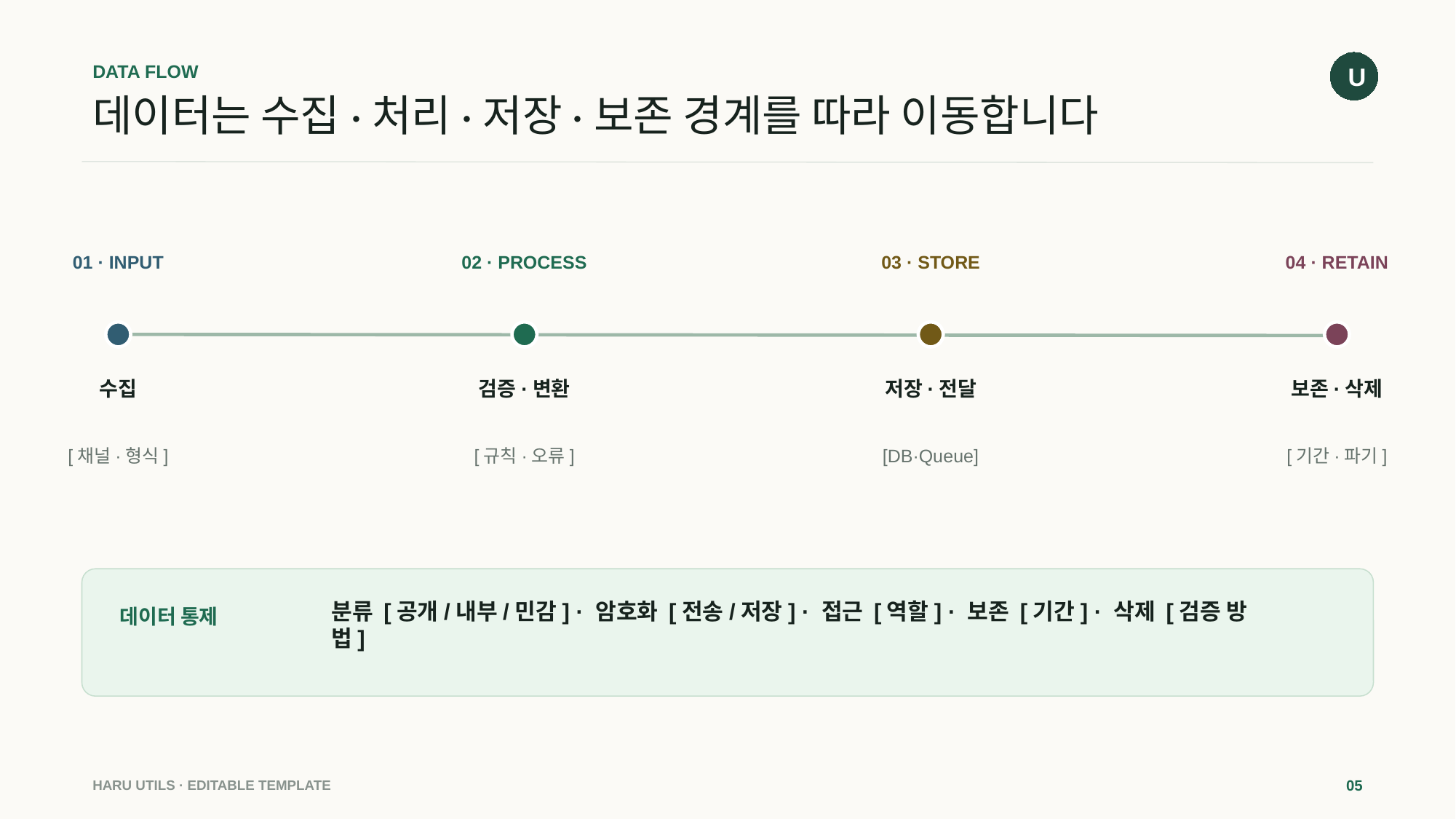

U
DATA FLOW
# 데이터는 수집·처리·저장·보존 경계를 따라 이동합니다

01 · INPUT
02 · PROCESS
03 · STORE
04 · RETAIN

수집
검증·변환
저장·전달
보존·삭제
[채널·형식]
[규칙·오류]
[DB·Queue]
[기간·파기]

분류 [공개/내부/민감] · 암호화 [전송/저장] · 접근 [역할] · 보존 [기간] · 삭제 [검증 방법]
데이터 통제
HARU UTILS · EDITABLE TEMPLATE
05